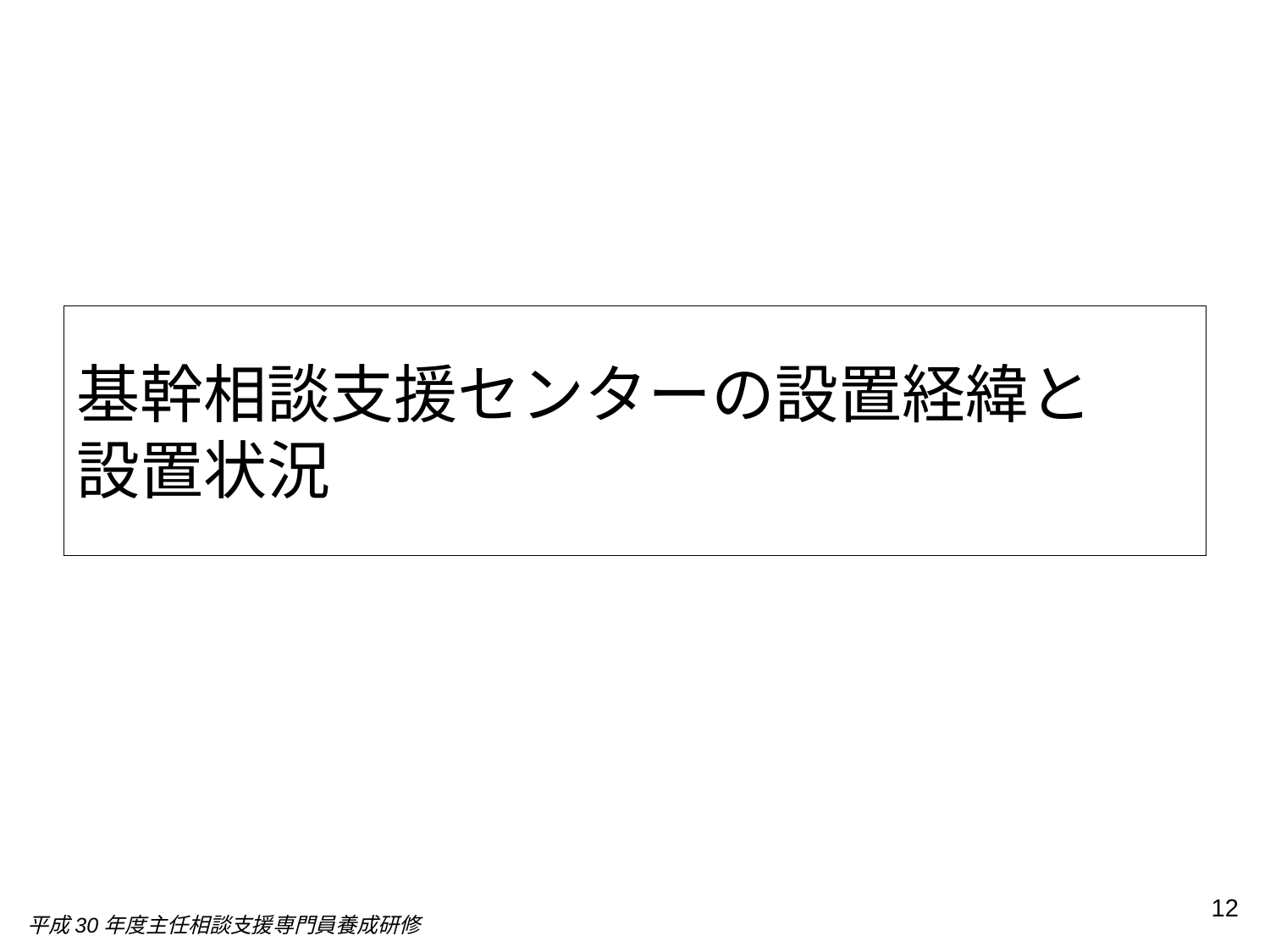

# 基幹相談支援センターの設置経緯と 設置状況
12
平成30年度主任相談支援専門員養成研修